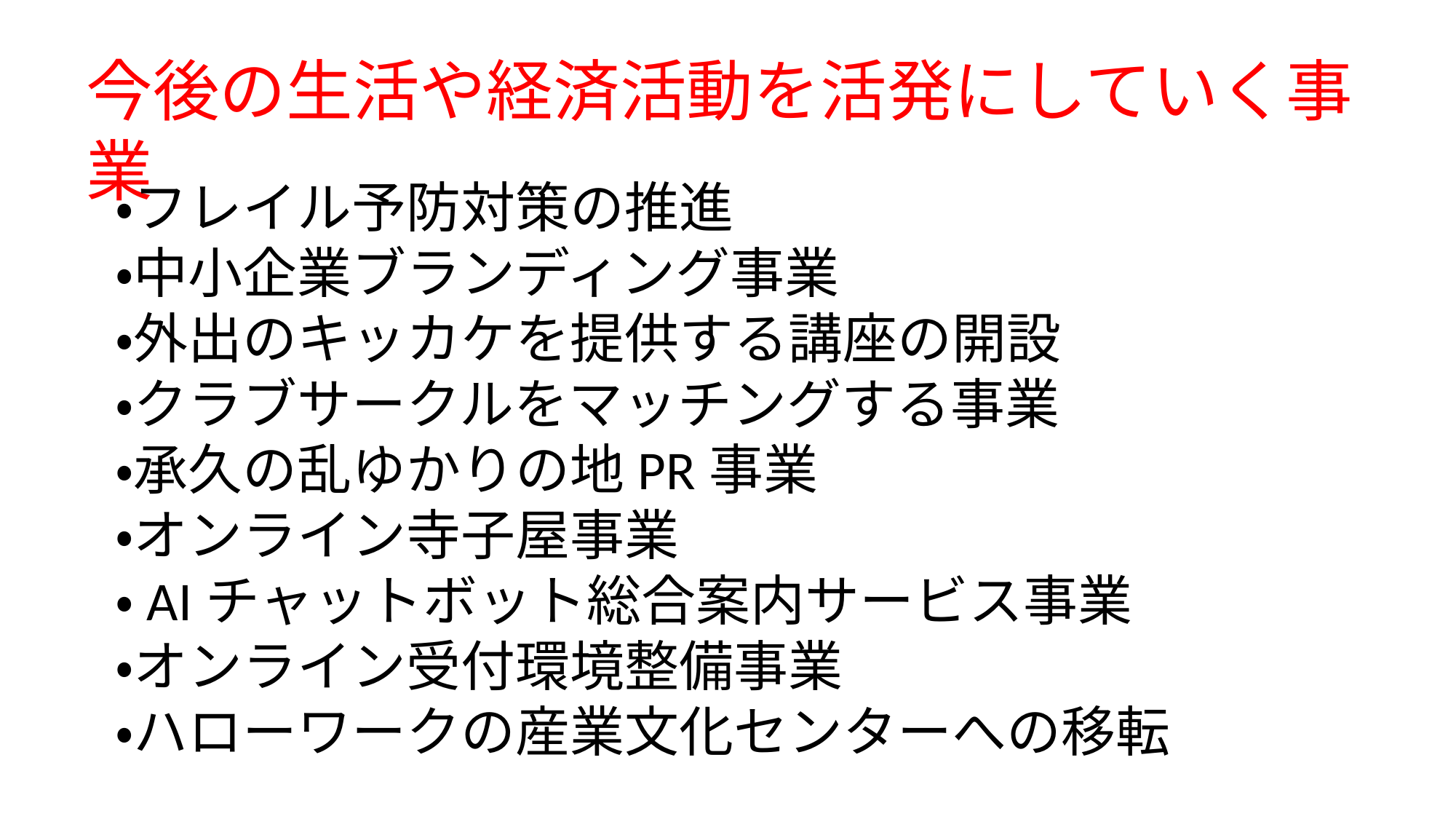

今後の生活や経済活動を活発にしていく事業
・フレイル予防対策の推進
・中小企業ブランディング事業
・外出のキッカケを提供する講座の開設
・クラブサークルをマッチングする事業
・承久の乱ゆかりの地PR事業
・オンライン寺子屋事業
・AIチャットボット総合案内サービス事業
・オンライン受付環境整備事業
・ハローワークの産業文化センターへの移転